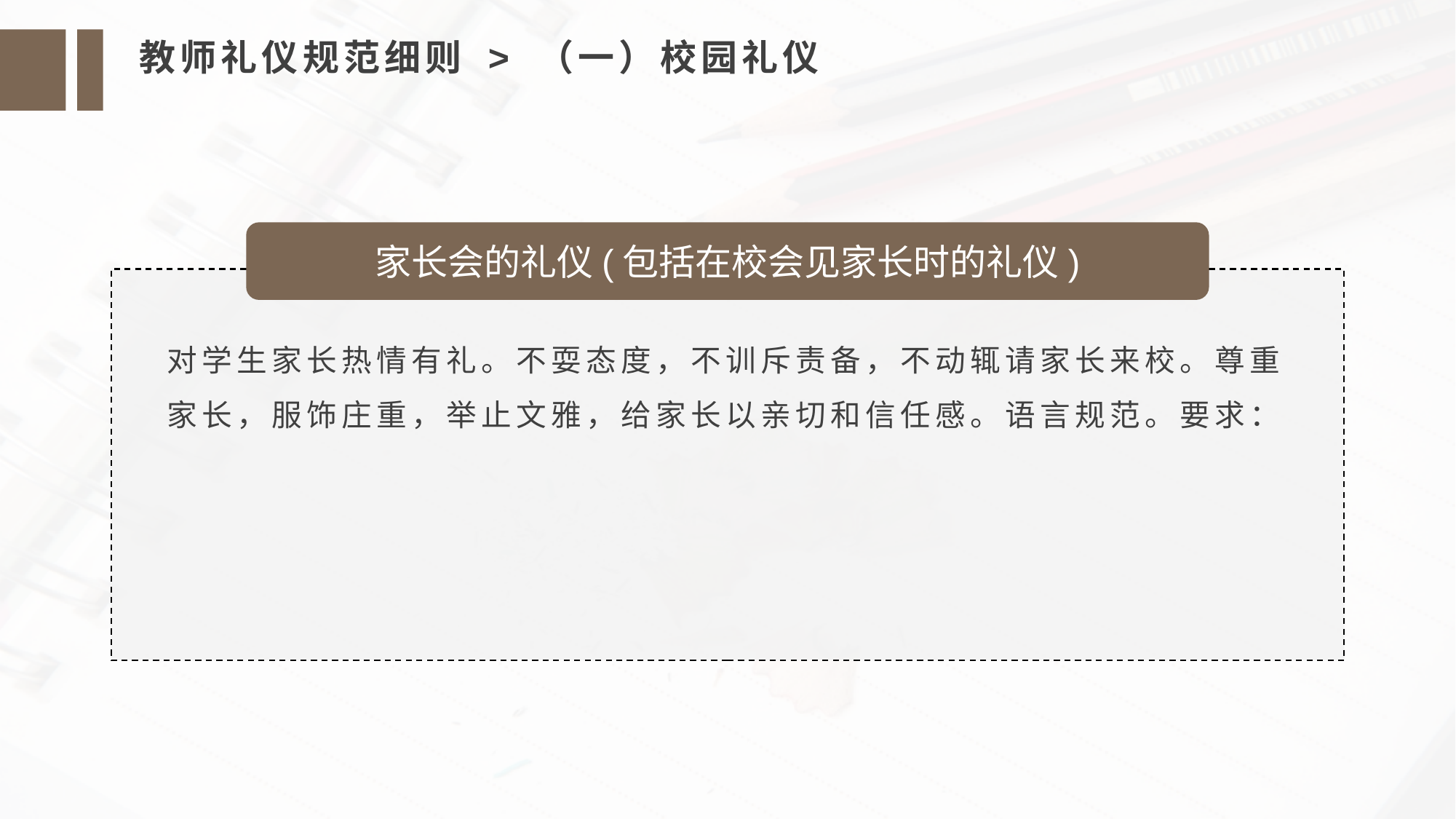

教师礼仪规范细则 > （一）校园礼仪
家长会的礼仪(包括在校会见家长时的礼仪)

对学生家长热情有礼。不耍态度，不训斥责备，不动辄请家长来校。尊重家长，服饰庄重，举止文雅，给家长以亲切和信任感。语言规范。要求：